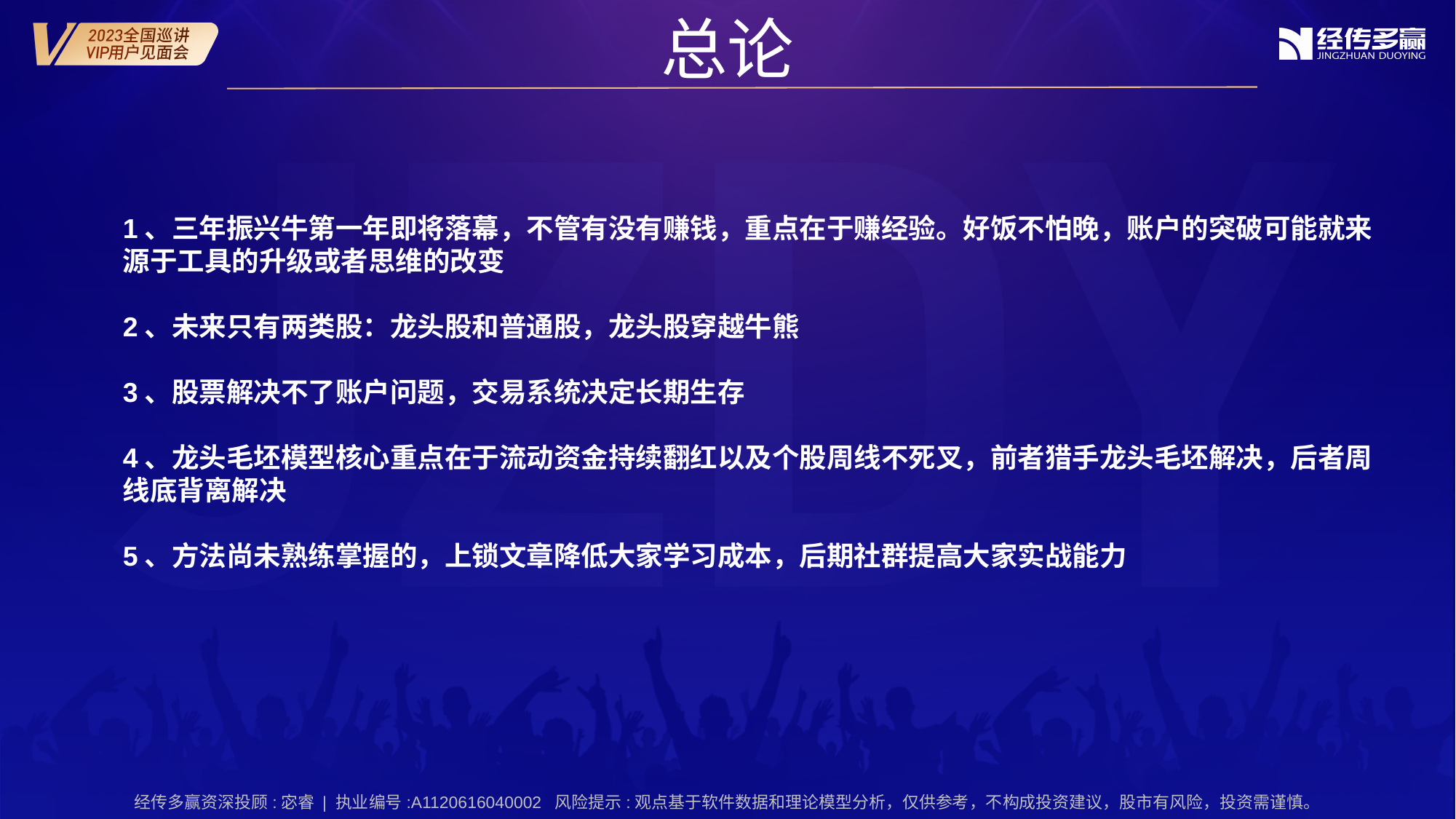

总论
1、三年振兴牛第一年即将落幕，不管有没有赚钱，重点在于赚经验。好饭不怕晚，账户的突破可能就来源于工具的升级或者思维的改变

2、未来只有两类股：龙头股和普通股，龙头股穿越牛熊

3、股票解决不了账户问题，交易系统决定长期生存

4、龙头毛坯模型核心重点在于流动资金持续翻红以及个股周线不死叉，前者猎手龙头毛坯解决，后者周线底背离解决

5、方法尚未熟练掌握的，上锁文章降低大家学习成本，后期社群提高大家实战能力